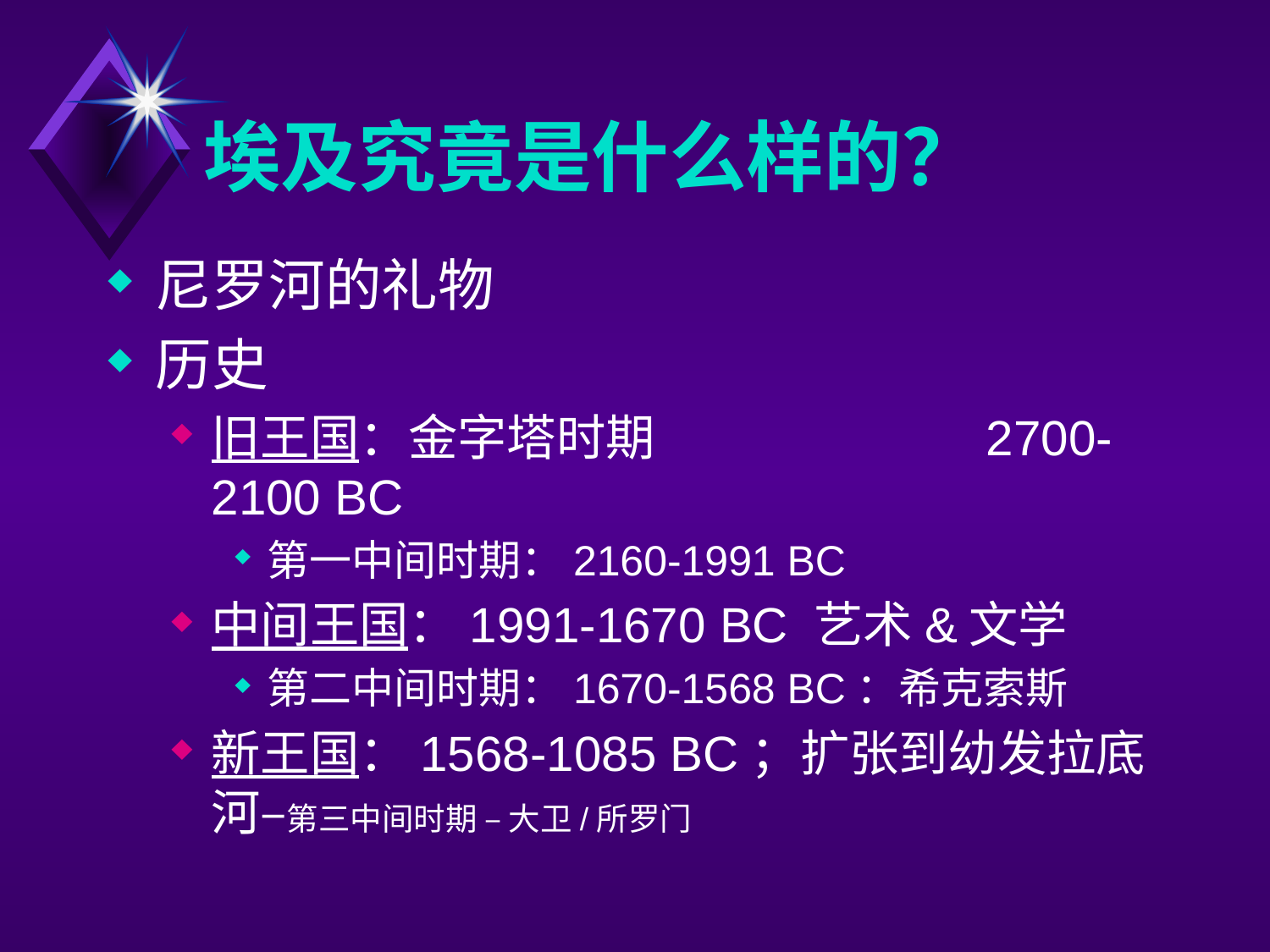

# 埃及究竟是什么样的？
尼罗河的礼物
历史
旧王国：金字塔时期                             2700-2100 BC
第一中间时期：2160-1991 BC
中间王国：1991-1670 BC 艺术&文学
第二中间时期：1670-1568 BC：希克索斯
新王国：1568-1085 BC；扩张到幼发拉底河–第三中间时期 – 大卫/所罗门